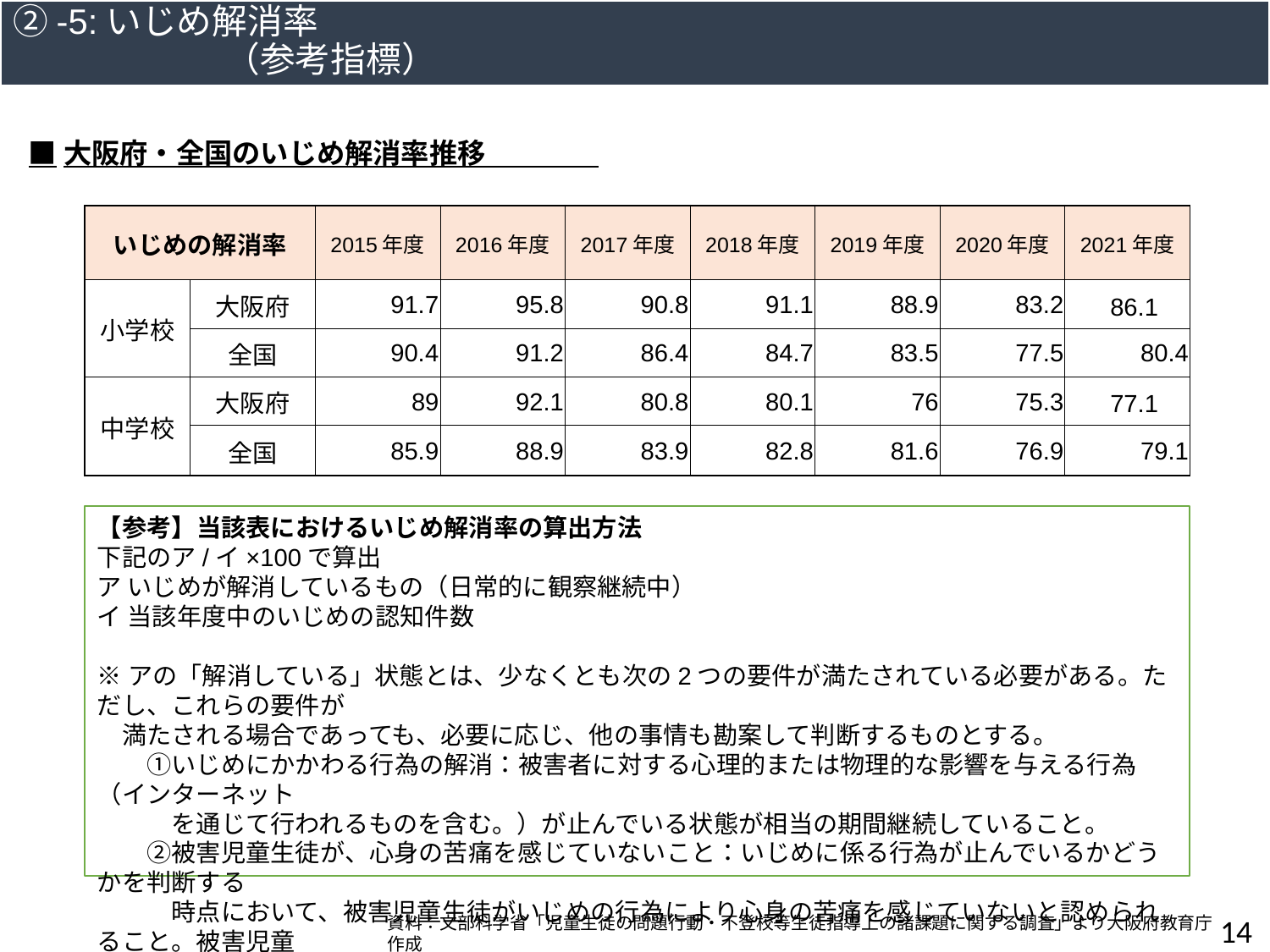

Ⅰ　若者が活躍でき、子育て安心の都市「大阪」の実現
②-5:いじめ解消率　　　　　　　　　　　　　　　　　　　　　　　　　　　　　　　　（参考指標）
■大阪府・全国のいじめ解消率推移
| いじめの解消率 |  | 2015年度 | 2016年度 | 2017年度 | 2018年度 | 2019年度 | 2020年度 | 2021年度 |
| --- | --- | --- | --- | --- | --- | --- | --- | --- |
| 小学校 | 大阪府 | 91.7 | 95.8 | 90.8 | 91.1 | 88.9 | 83.2 | 86.1 |
|  | 全国 | 90.4 | 91.2 | 86.4 | 84.7 | 83.5 | 77.5 | 80.4 |
| 中学校 | 大阪府 | 89 | 92.1 | 80.8 | 80.1 | 76 | 75.3 | 77.1 |
|  | 全国 | 85.9 | 88.9 | 83.9 | 82.8 | 81.6 | 76.9 | 79.1 |
【参考】当該表におけるいじめ解消率の算出方法
下記のア/イ×100で算出
ア いじめが解消しているもの（日常的に観察継続中）
イ 当該年度中のいじめの認知件数

※アの「解消している」状態とは、少なくとも次の2つの要件が満たされている必要がある。ただし、これらの要件が
　満たされる場合であっても、必要に応じ、他の事情も勘案して判断するものとする。
　　①いじめにかかわる行為の解消：被害者に対する心理的または物理的な影響を与える行為（インターネット
　　　を通じて行われるものを含む。）が止んでいる状態が相当の期間継続していること。
　　②被害児童生徒が、心身の苦痛を感じていないこと：いじめに係る行為が止んでいるかどうかを判断する
　　　時点において、被害児童生徒がいじめの行為により心身の苦痛を感じていないと認められること。被害児童
　　　生徒本人及びその保護者に対し、心身の苦痛を感じていないかどうかを面談等により確認する。

14
資料：文部科学省「児童生徒の問題行動・不登校等生徒指導上の諸課題に関する調査」より大阪府教育庁作成